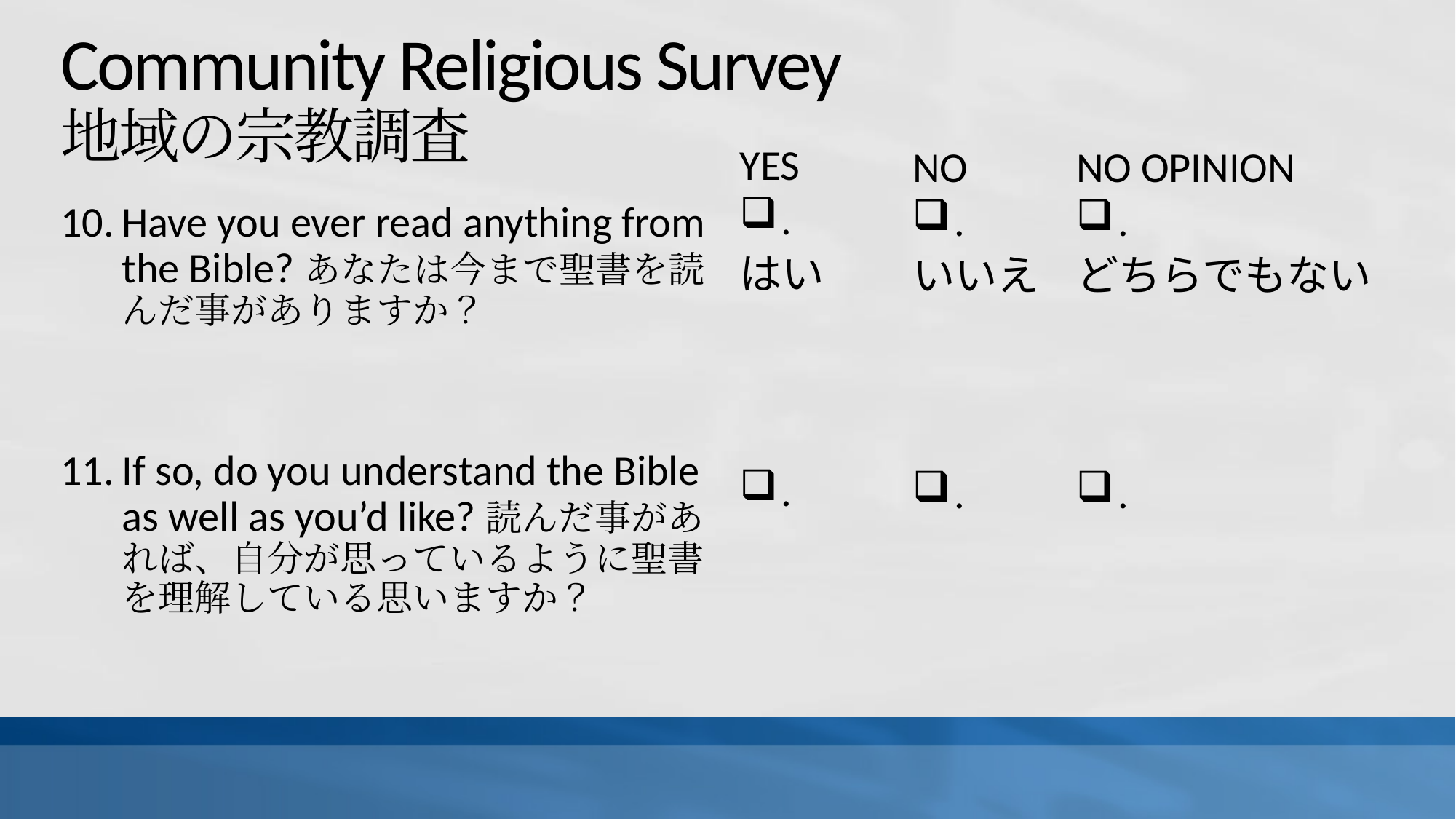

# Community Religious Survey 地域の宗教調査
YES
.
はい

.

NO
.
いいえ

.

NO OPINION
.
どちらでもない

.

Have you ever read anything from the Bible?あなたは今まで聖書を読んだ事がありますか？

If so, do you understand the Bible as well as you’d like?読んだ事があれば、自分が思っているように聖書を理解している思いますか？